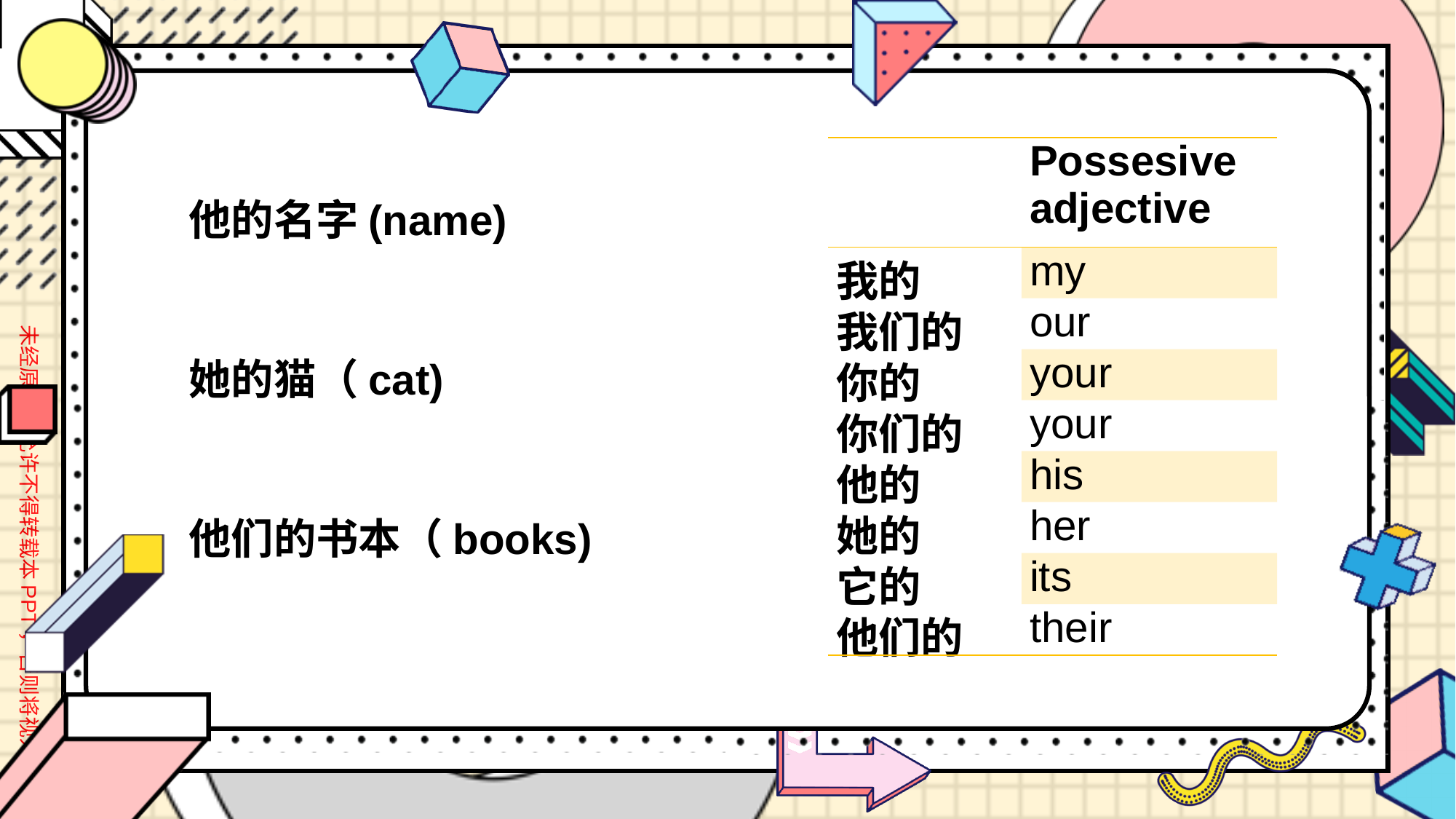

|  | Possesive adjective |
| --- | --- |
| 我的 | my |
| 我们的 | our |
| 你的 | your |
| 你们的 | your |
| 他的 | his |
| 她的 | her |
| 它的 | its |
| 他们的 | their |
他的名字(name)
她的猫（cat)
他们的书本（books)